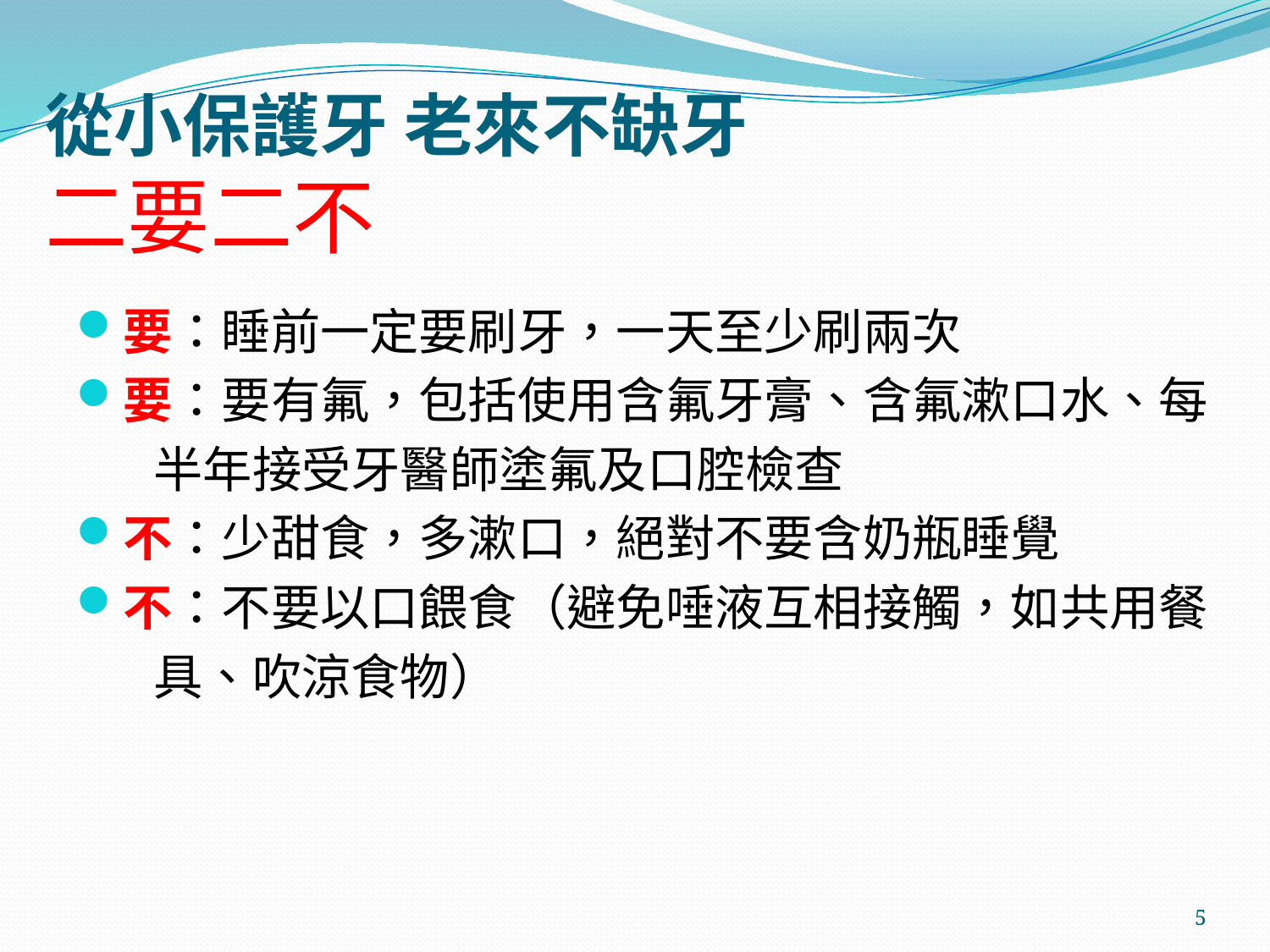

# 從小保護牙 老來不缺牙 二要二不
要：睡前一定要刷牙，一天至少刷兩次
要：要有氟，包括使用含氟牙膏、含氟漱口水、每
      半年接受牙醫師塗氟及口腔檢查
不：少甜食，多漱口，絕對不要含奶瓶睡覺
不：不要以口餵食（避免唾液互相接觸，如共用餐
      具、吹涼食物）
5